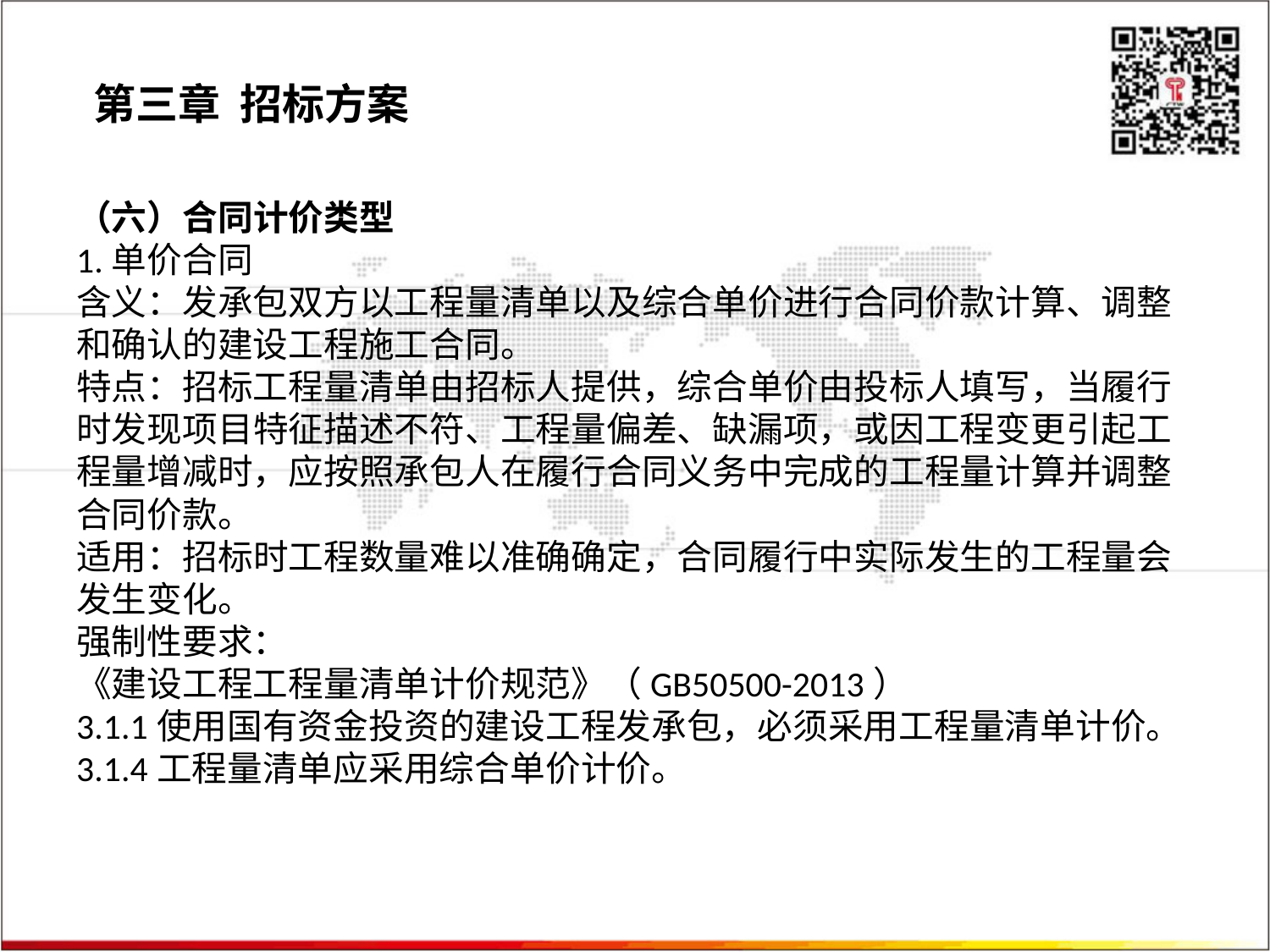

第三章  招标方案
（六）合同计价类型
1.单价合同
含义：发承包双方以工程量清单以及综合单价进行合同价款计算、调整和确认的建设工程施工合同。
特点：招标工程量清单由招标人提供，综合单价由投标人填写，当履行时发现项目特征描述不符、工程量偏差、缺漏项，或因工程变更引起工程量增减时，应按照承包人在履行合同义务中完成的工程量计算并调整合同价款。
适用：招标时工程数量难以准确确定，合同履行中实际发生的工程量会发生变化。
强制性要求：
《建设工程工程量清单计价规范》（GB50500-2013）
3.1.1使用国有资金投资的建设工程发承包，必须采用工程量清单计价。
3.1.4工程量清单应采用综合单价计价。